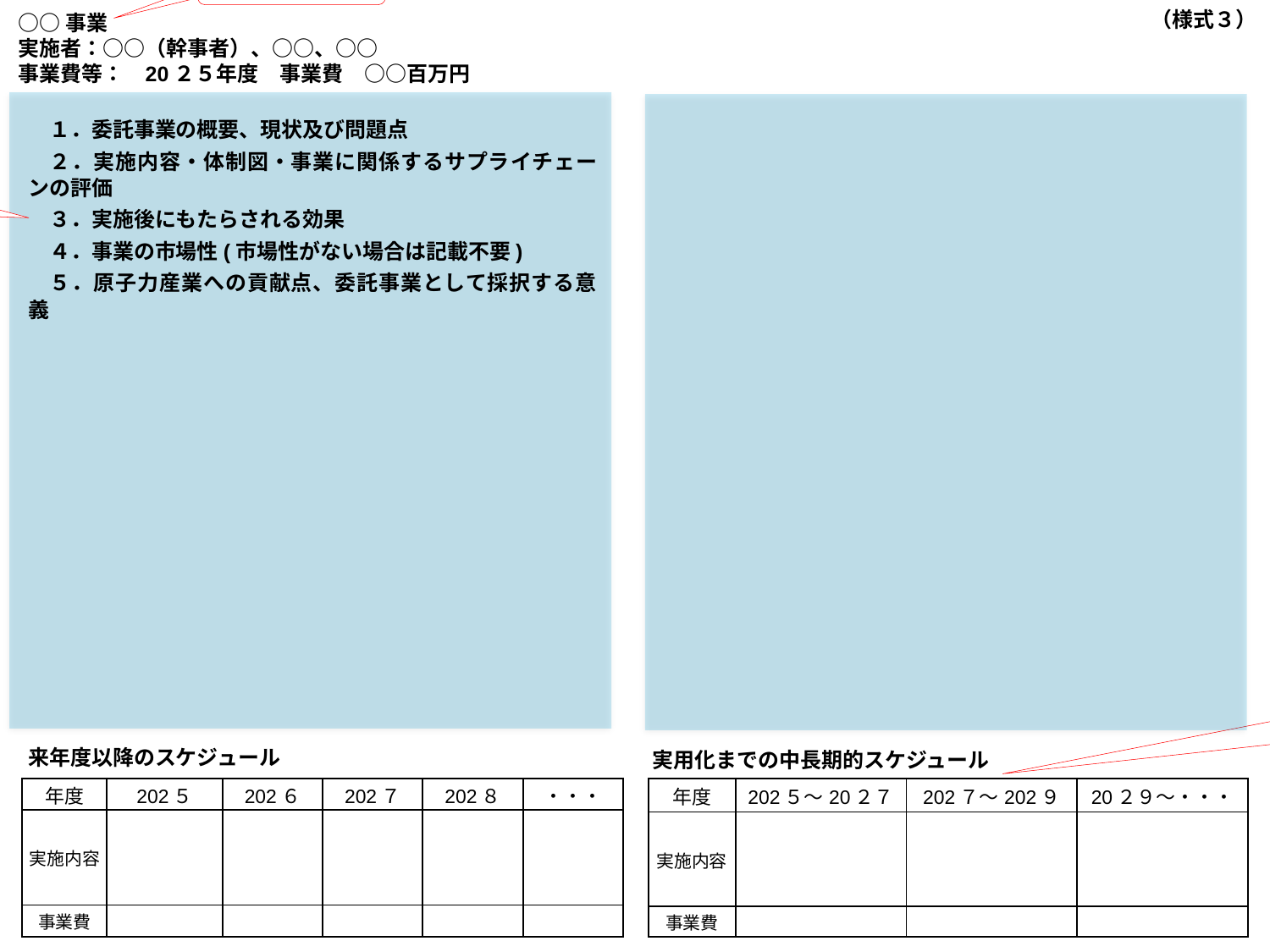

（様式３）
提案名を記載
○○事業
実施者：○○（幹事者）、○○、○○
事業費等：	20２５年度　事業費　○○百万円

　１．委託事業の概要、現状及び問題点
　２．実施内容・体制図・事業に関係するサプライチェーンの評価
　３．実施後にもたらされる効果
　４．事業の市場性(市場性がない場合は記載不要)
　５．原子力産業への貢献点、委託事業として採択する意義

右記項目についてそれぞれ簡潔に記載。適宜図表を用いること。

年限の区切りは事業計画に合うように適宜変更ください。
来年度以降のスケジュール

実用化までの中長期的スケジュール
| 年度 | 202５～20２７ | 202７～202９ | 20２９～・・・ |
| --- | --- | --- | --- |
| 実施内容 |  |  |  |
| 事業費 |  |  |  |
| 年度 | 202５ | 202６ | 202７ | 202８ | ・・・ |
| --- | --- | --- | --- | --- | --- |
| 実施内容 |  |  |  |  |  |
| 事業費 |  |  |  |  |  |